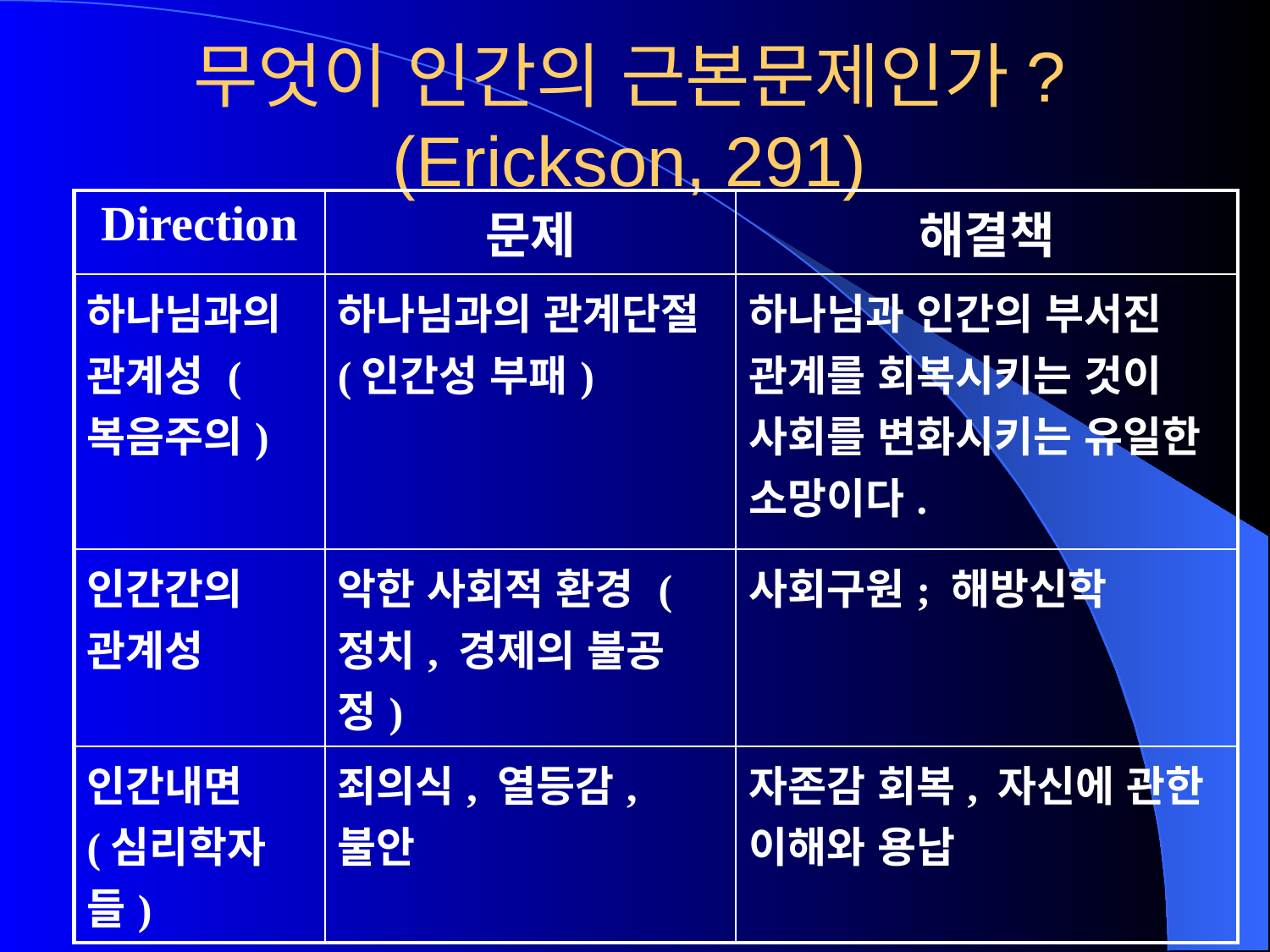

# 무엇이 인간의 근본문제인가? (Erickson, 291)
| Direction | 문제 | 해결책 |
| --- | --- | --- |
| 하나님과의 관계성 (복음주의) | 하나님과의 관계단절 (인간성 부패) | 하나님과 인간의 부서진 관계를 회복시키는 것이 사회를 변화시키는 유일한 소망이다. |
| 인간간의 관계성 | 악한 사회적 환경 (정치, 경제의 불공정) | 사회구원; 해방신학 |
| 인간내면 (심리학자들) | 죄의식, 열등감, 불안 | 자존감 회복, 자신에 관한 이해와 용납 |